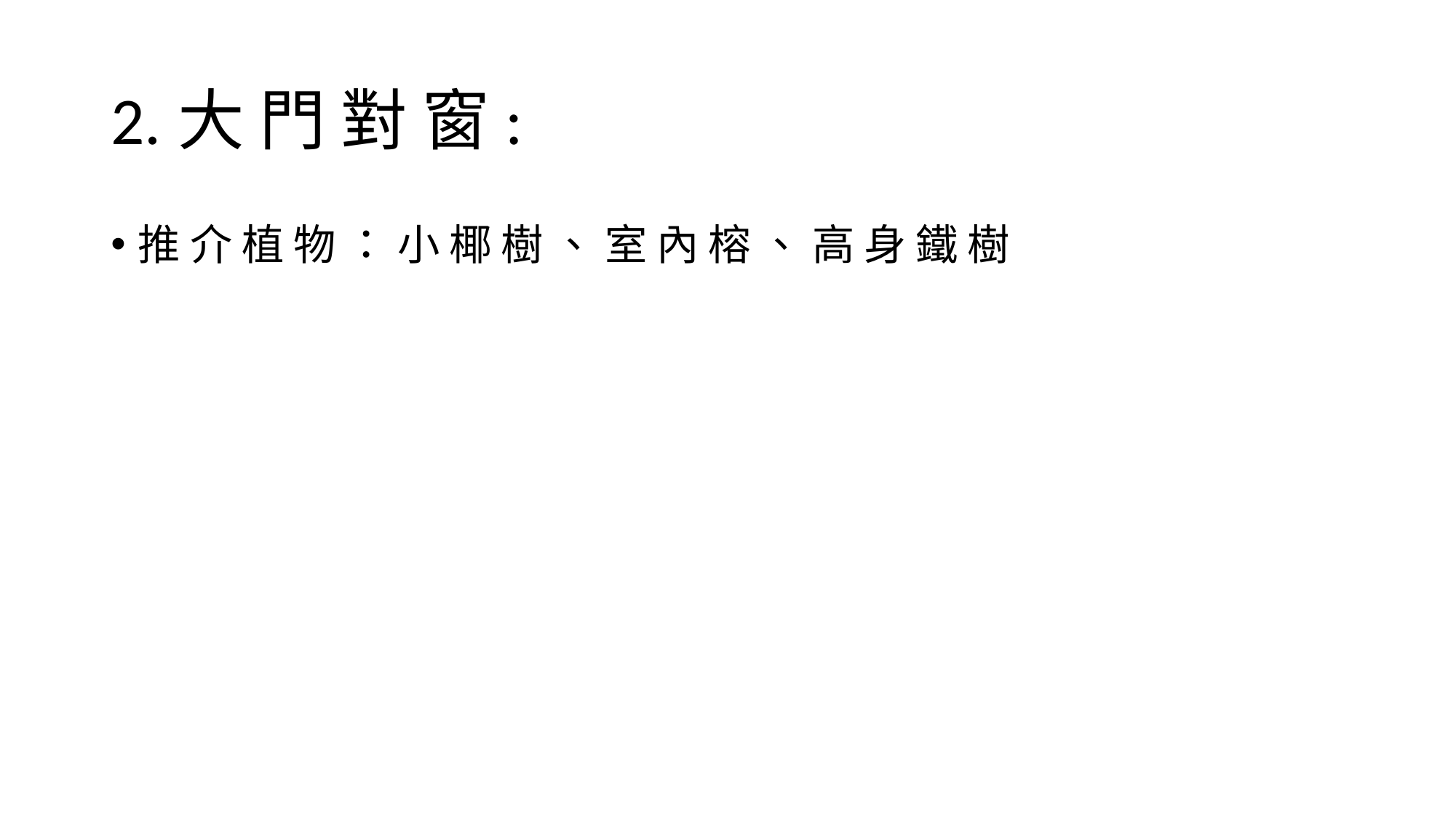

# 2.大 門 對 窗:
推 介 植 物 ： 小 椰 樹 、 室 內 榕 、 高 身 鐵 樹